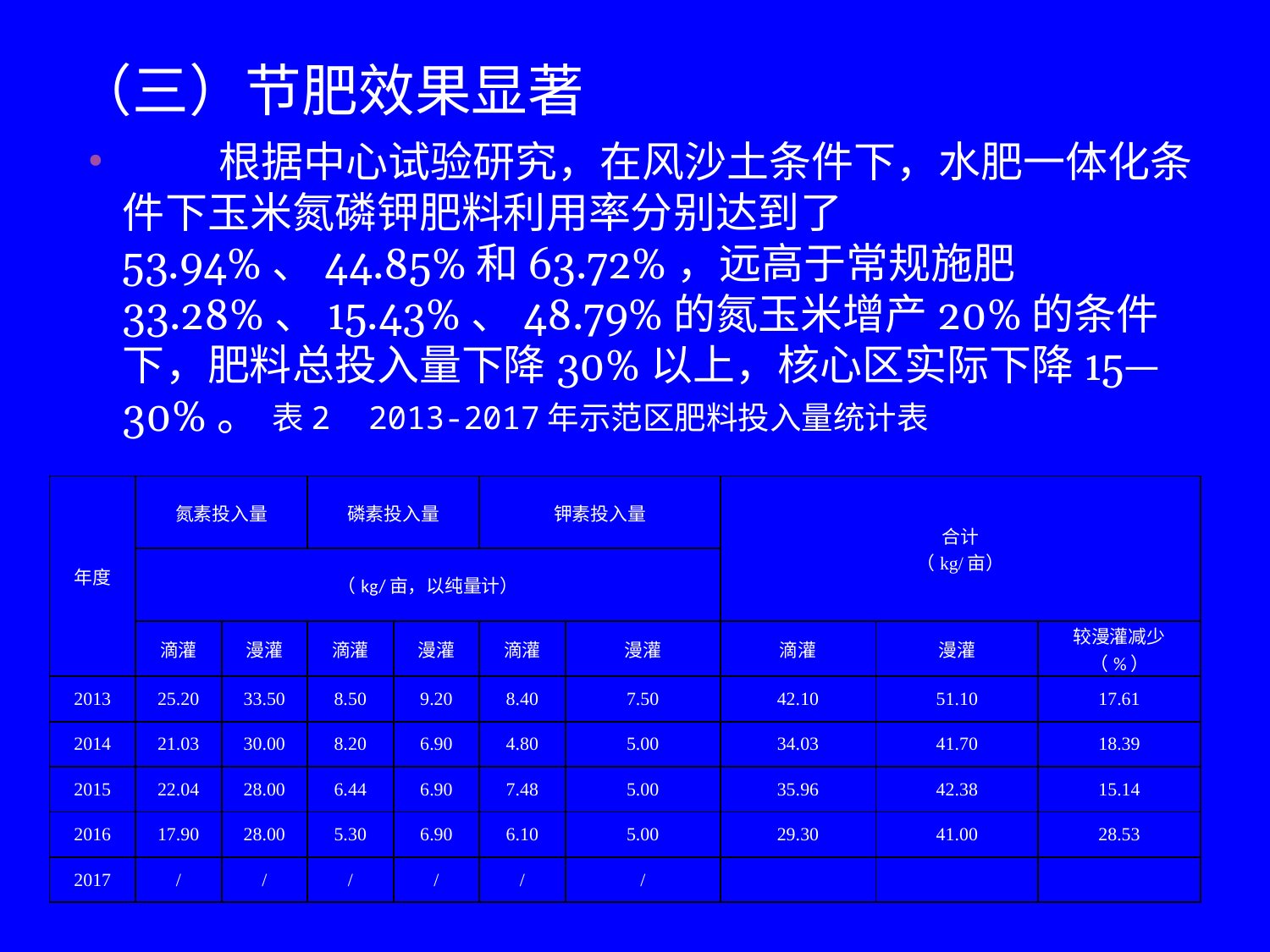

# （三）节肥效果显著
         根据中心试验研究，在风沙土条件下，水肥一体化条件下玉米氮磷钾肥料利用率分别达到了53.94%、44.85%和63.72%，远高于常规施肥33.28%、15.43%、48.79%的氮玉米增产20%的条件下，肥料总投入量下降30%以上，核心区实际下降15—30%。
表2  2013-2017年示范区肥料投入量统计表
| 年度 | 氮素投入量 |  | 磷素投入量 |  | 钾素投入量 |  | 合计 （kg/亩） |  |  |
| --- | --- | --- | --- | --- | --- | --- | --- | --- | --- |
|  | （kg/亩，以纯量计） |  |  |  |  |  |  |  |  |
|  | 滴灌 | 漫灌 | 滴灌 | 漫灌 | 滴灌 | 漫灌 | 滴灌 | 漫灌 | 较漫灌减少（%） |
| 2013 | 25.20 | 33.50 | 8.50 | 9.20 | 8.40 | 7.50 | 42.10 | 51.10 | 17.61 |
| 2014 | 21.03 | 30.00 | 8.20 | 6.90 | 4.80 | 5.00 | 34.03 | 41.70 | 18.39 |
| 2015 | 22.04 | 28.00 | 6.44 | 6.90 | 7.48 | 5.00 | 35.96 | 42.38 | 15.14 |
| 2016 | 17.90 | 28.00 | 5.30 | 6.90 | 6.10 | 5.00 | 29.30 | 41.00 | 28.53 |
| 2017 | / | / | / | / | / | / |  |  |  |